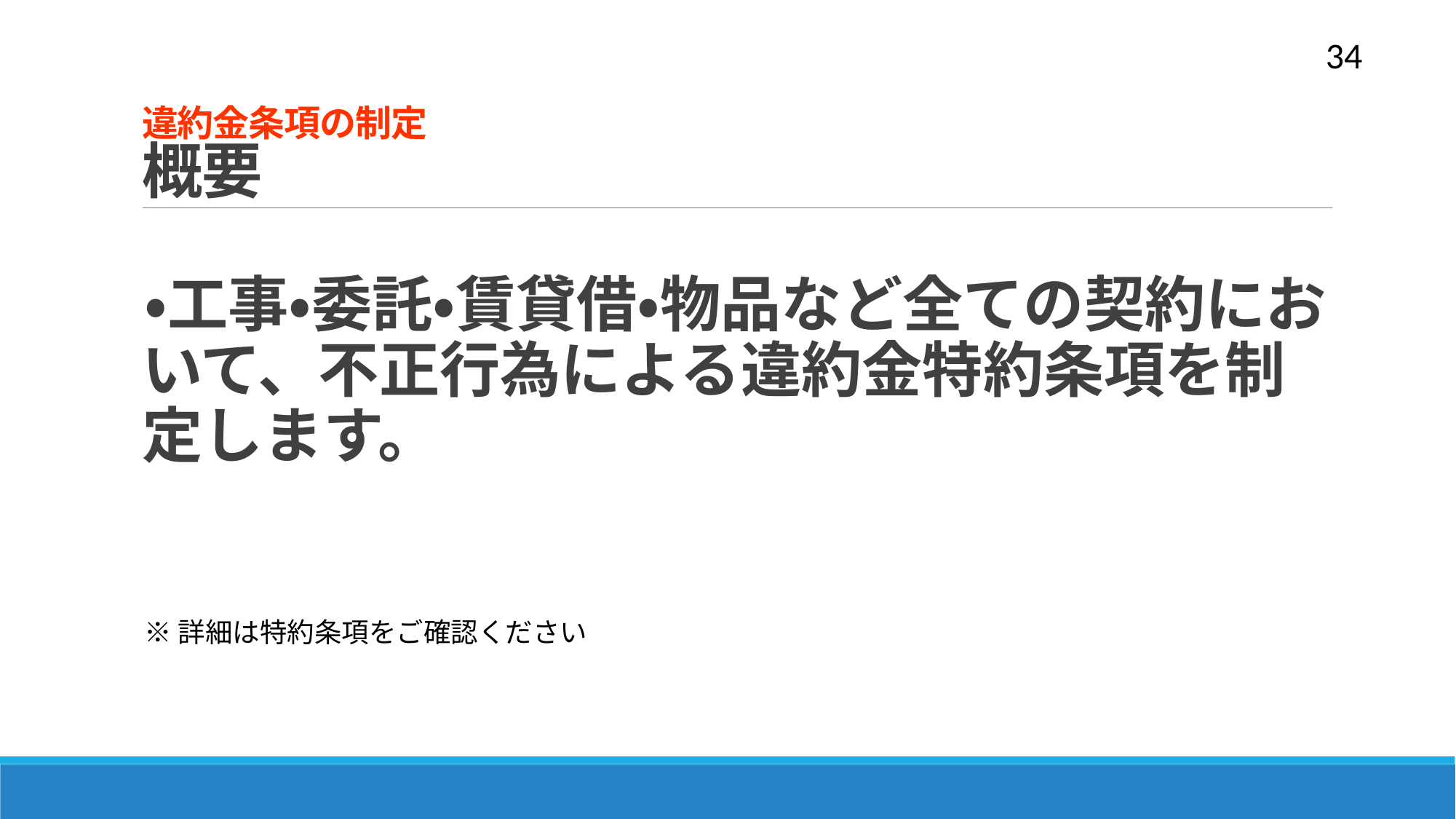

34
# 違約金条項の制定 概要

・工事・委託・賃貸借・物品など全ての契約において、不正行為による違約金特約条項を制定します。

※詳細は特約条項をご確認ください